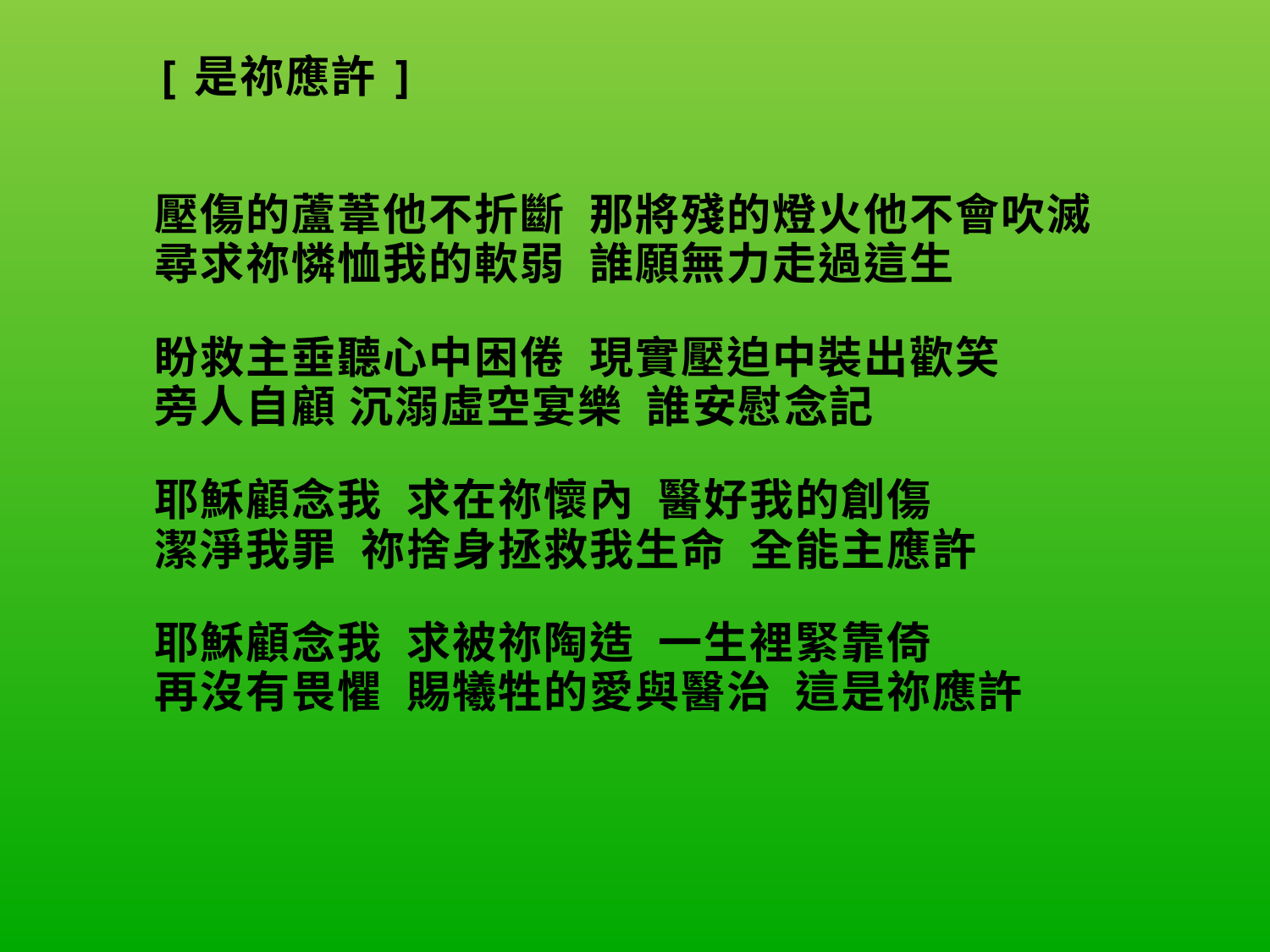

| [是祢應許]     壓傷的蘆葦他不折斷 那將殘的燈火他不會吹滅 尋求祢憐恤我的軟弱 誰願無力走過這生   盼救主垂聽心中困倦 現實壓迫中裝出歡笑 旁人自顧 沉溺虛空宴樂 誰安慰念記   耶穌顧念我 求在祢懷內 醫好我的創傷 潔淨我罪 祢捨身拯救我生命 全能主應許   耶穌顧念我 求被祢陶造 一生裡緊靠倚 再沒有畏懼 賜犧牲的愛與醫治 這是祢應許 |
| --- |